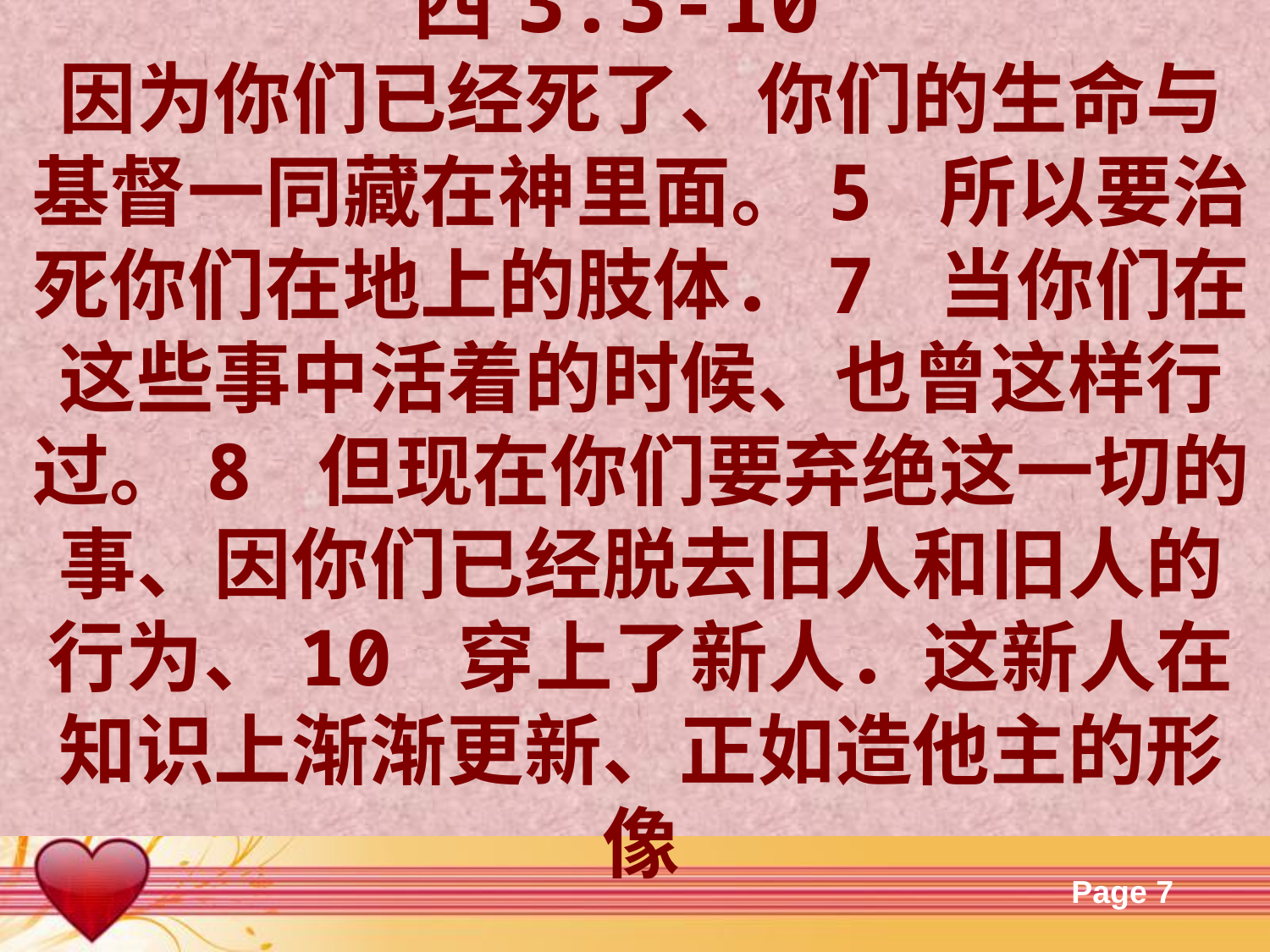

西3:3-10
因为你们已经死了、你们的生命与基督一同藏在神里面。5 所以要治死你们在地上的肢体．7 当你们在这些事中活着的时候、也曾这样行过。8 但现在你们要弃绝这一切的事、因你们已经脱去旧人和旧人的行为、10 穿上了新人．这新人在知识上渐渐更新、正如造他主的形像